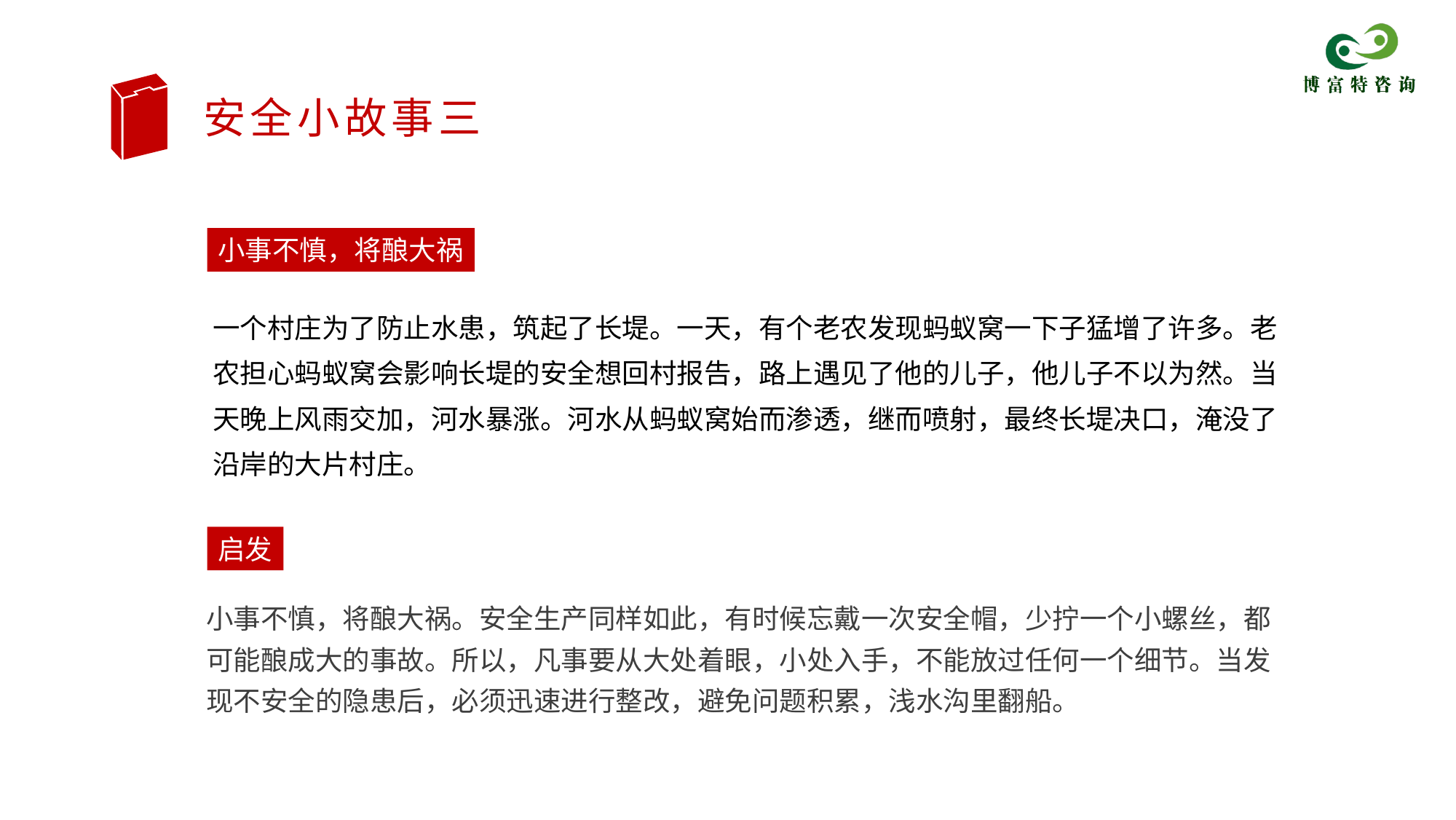

安全小故事三
小事不慎，将酿大祸
一个村庄为了防止水患，筑起了长堤。一天，有个老农发现蚂蚁窝一下子猛增了许多。老农担心蚂蚁窝会影响长堤的安全想回村报告，路上遇见了他的儿子，他儿子不以为然。当天晚上风雨交加，河水暴涨。河水从蚂蚁窝始而渗透，继而喷射，最终长堤决口，淹没了沿岸的大片村庄。
启发
小事不慎，将酿大祸。安全生产同样如此，有时候忘戴一次安全帽，少拧一个小螺丝，都可能酿成大的事故。所以，凡事要从大处着眼，小处入手，不能放过任何一个细节。当发现不安全的隐患后，必须迅速进行整改，避免问题积累，浅水沟里翻船。